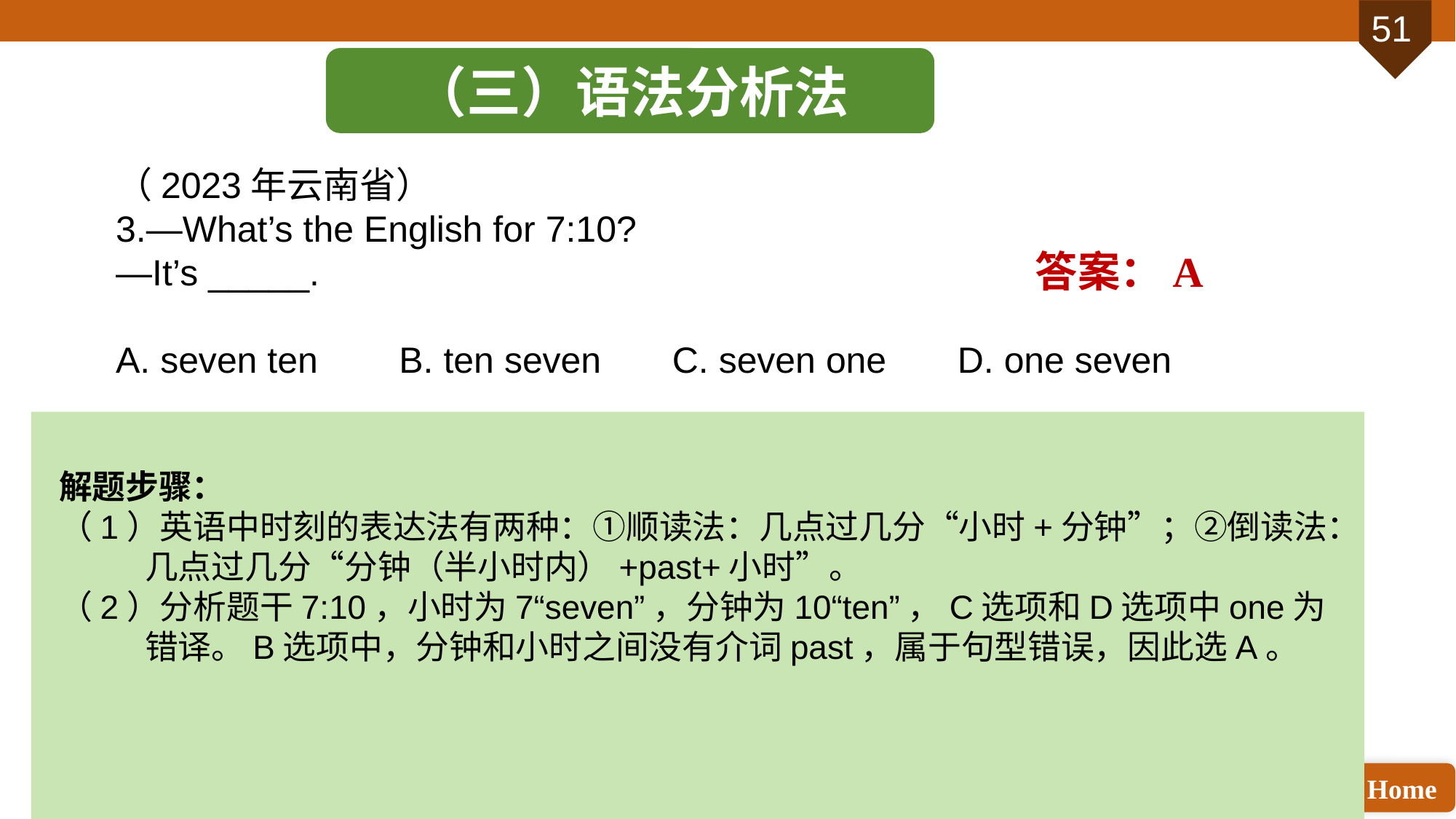

（三）语法分析法
（2023年云南省）
3.—What’s the English for 7:10?
—It’s _____.

A. seven ten        B. ten seven       C. seven one       D. one seven
答案：A

解题步骤：
（1）英语中时刻的表达法有两种：①顺读法：几点过几分“小时+分钟”；②倒读法：几点过几分“分钟（半小时内）+past+小时”。
（2）分析题干7:10，小时为7“seven”，分钟为10“ten”，C选项和D选项中one为错译。B选项中，分钟和小时之间没有介词past，属于句型错误，因此选A。